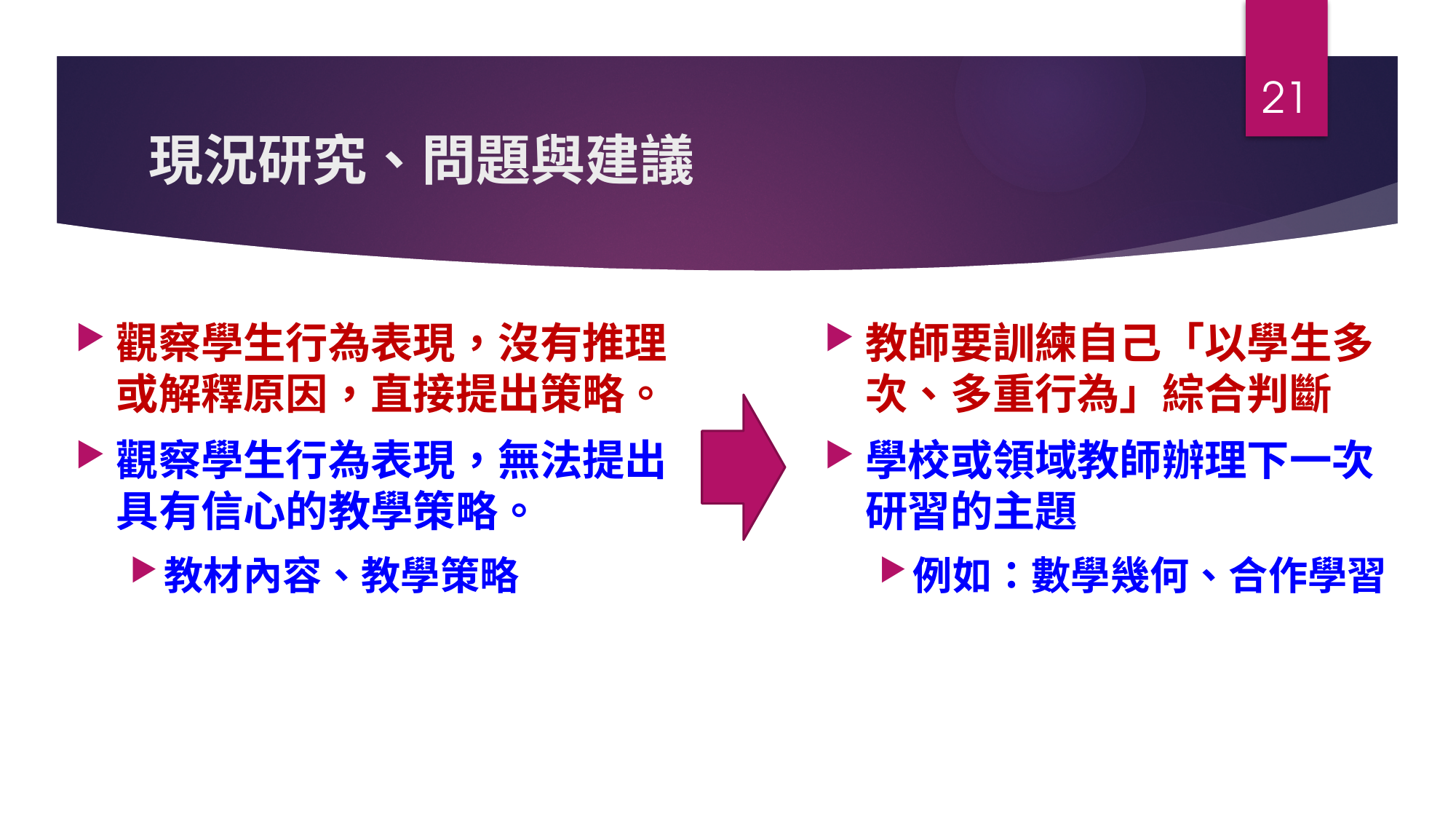

21
# 現況研究、問題與建議
觀察學生行為表現，沒有推理或解釋原因，直接提出策略。
觀察學生行為表現，無法提出具有信心的教學策略。
教材內容、教學策略

教師要訓練自己「以學生多次、多重行為」綜合判斷
學校或領域教師辦理下一次研習的主題
例如：數學幾何、合作學習